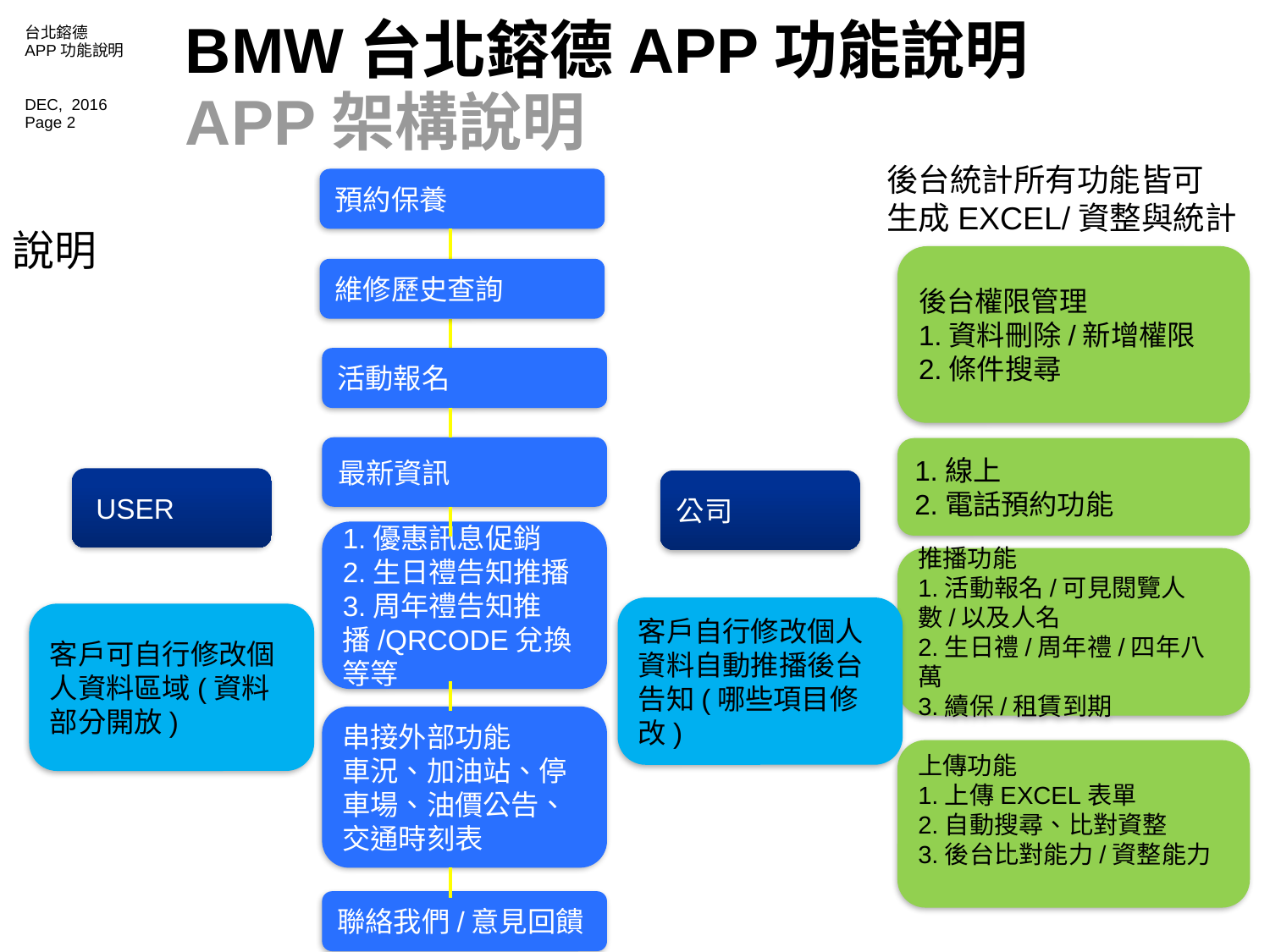

# BMW台北鎔德APP功能說明 APP架構說明
後台統計所有功能皆可
生成EXCEL/資整與統計
預約保養
說明
後台權限管理
1.資料刪除/新增權限
2.條件搜尋
維修歷史查詢
活動報名
最新資訊
1.線上
2.電話預約功能
 USER
公司
1.優惠訊息促銷
2.生日禮告知推播
3.周年禮告知推播/QRCODE兌換等等
推播功能
1.活動報名/可見閱覽人數/以及人名
2.生日禮/周年禮/四年八萬
3.續保/租賃到期
客戶自行修改個人資料自動推播後台告知(哪些項目修改)
客戶可自行修改個人資料區域(資料部分開放)
串接外部功能
車況、加油站、停車場、油價公告、交通時刻表
上傳功能
1.上傳EXCEL表單
2.自動搜尋、比對資整
3.後台比對能力/資整能力

聯絡我們/意見回饋